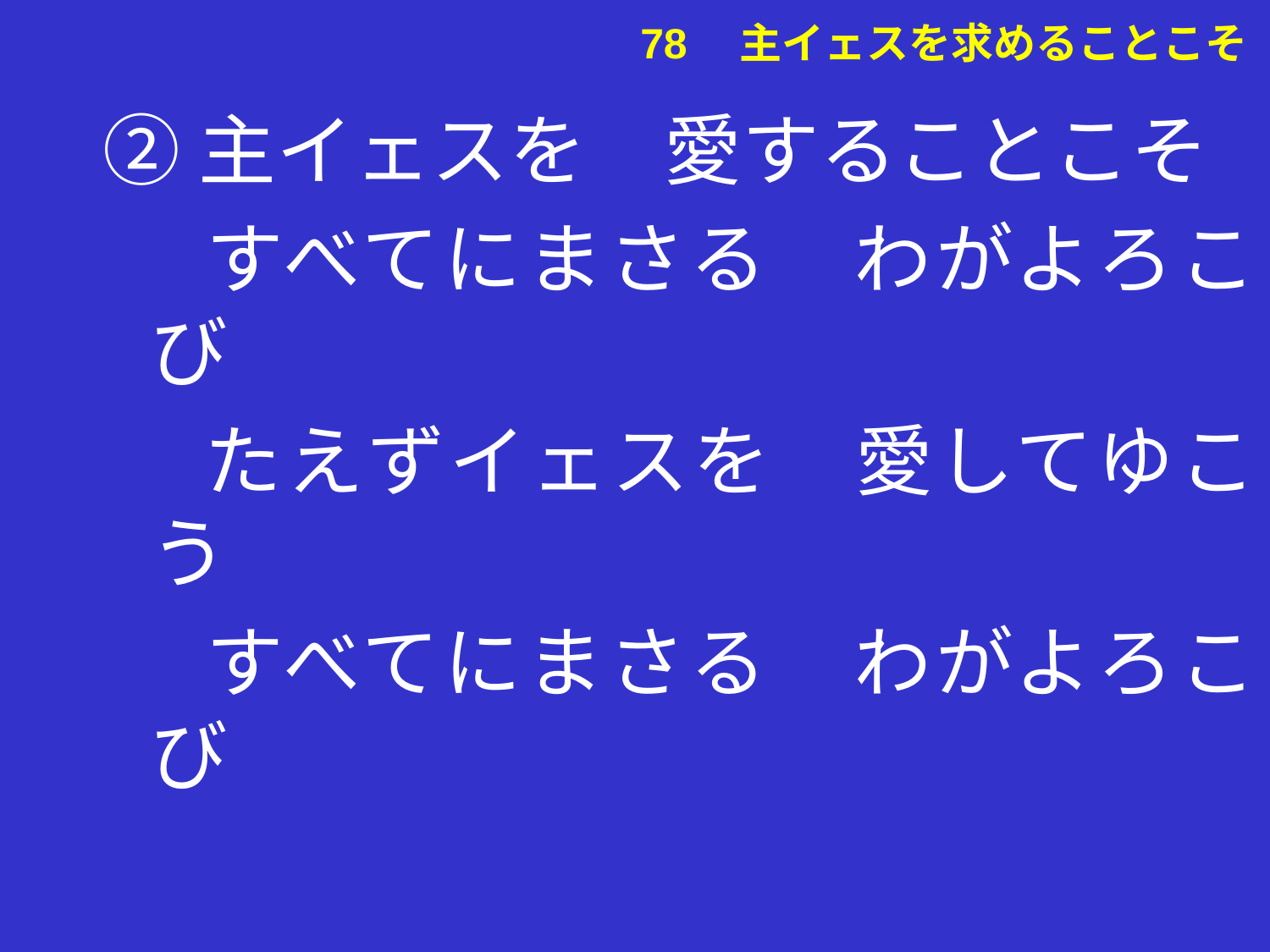

②主イェスを　愛することこそ
　 すべてにまさる　わがよろこび
　 たえずイェスを　愛してゆこう
　 すべてにまさる　わがよろこび

# 78　主イェスを求めることこそ